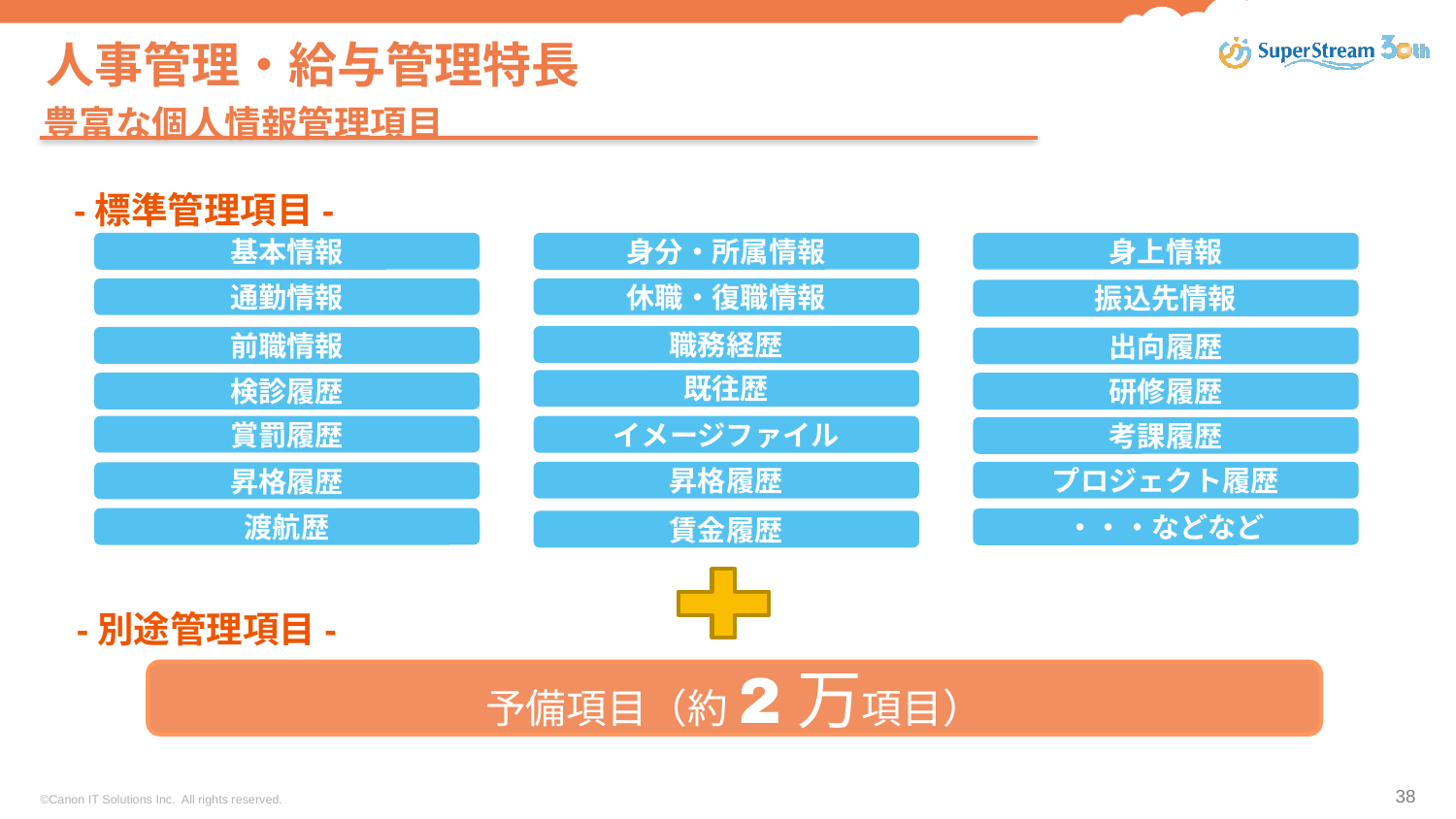

# 人事管理・給与管理特長
豊富な個人情報管理項目

-標準管理項目-

身上情報
基本情報
身分・所属情報
通勤情報
休職・復職情報
振込先情報
職務経歴
前職情報
出向履歴
既往歴
検診履歴
研修履歴
賞罰履歴
イメージファイル
考課履歴
昇格履歴
プロジェクト履歴
昇格履歴
渡航歴
・・・などなど
賃金履歴

-別途管理項目-
予備項目（約2万項目）
©Canon IT Solutions Inc.  All rights reserved.
38